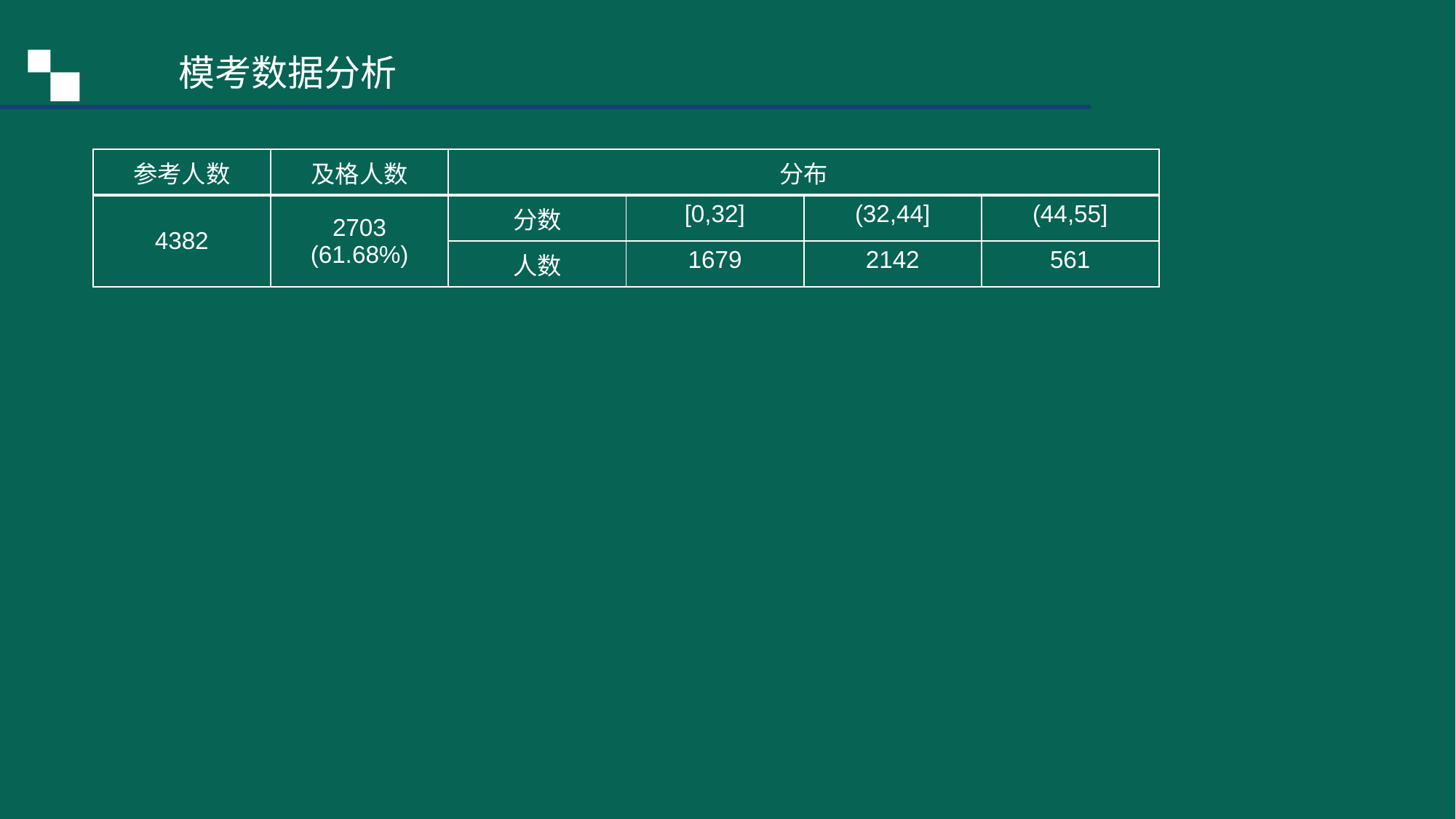

模考数据分析

| 参考人数 | 及格人数 | 分布 |  |  |  |
| --- | --- | --- | --- | --- | --- |
| 4382 | 2703 (61.68%) | 分数 | [0,32] | (32,44] | (44,55] |
|  |  | 人数 | 1679 | 2142 | 561 |